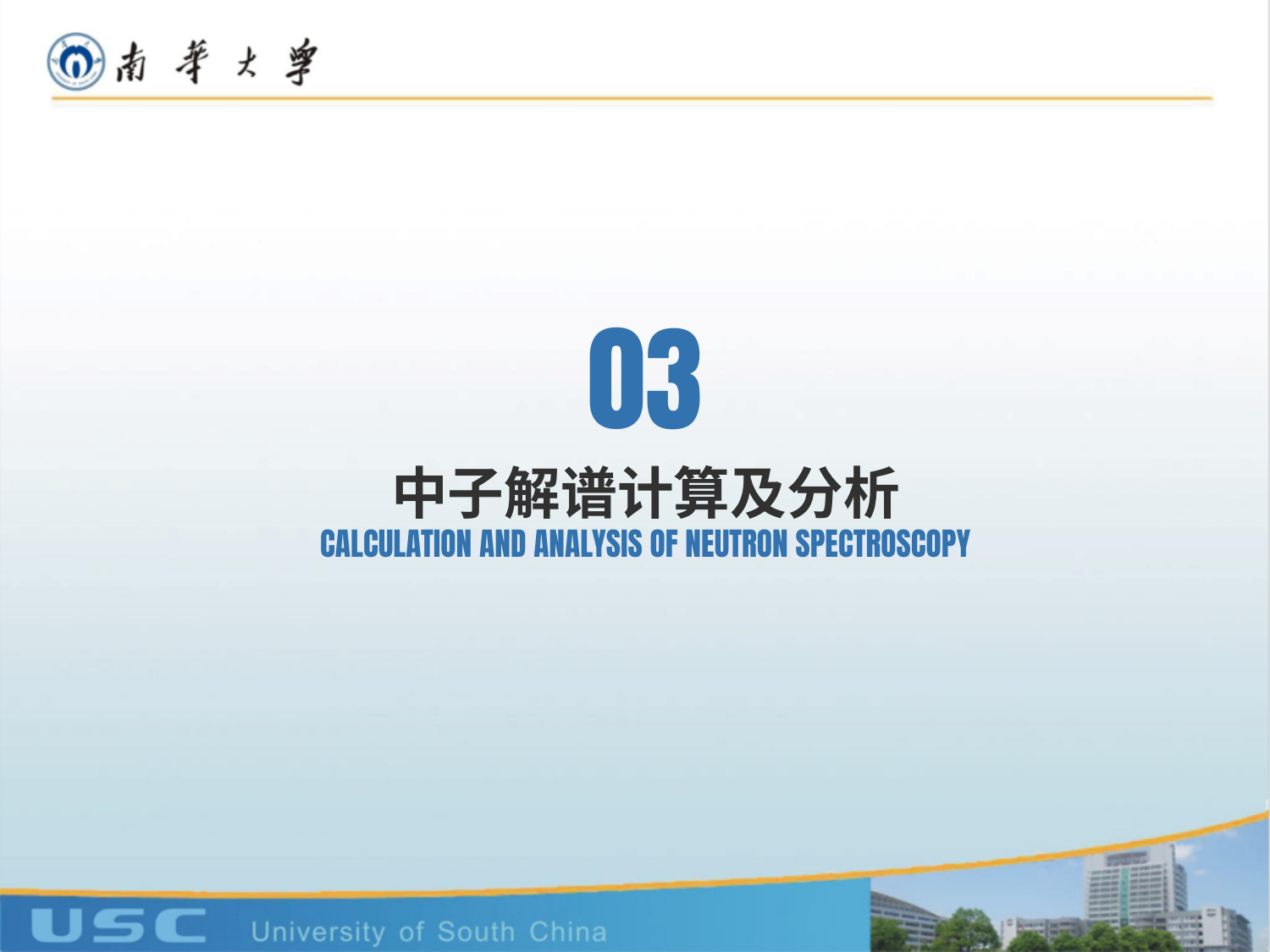

03
中子解谱计算及分析
CALCULATION AND ANALYSIS OF NEUTRON SPECTROSCOPY